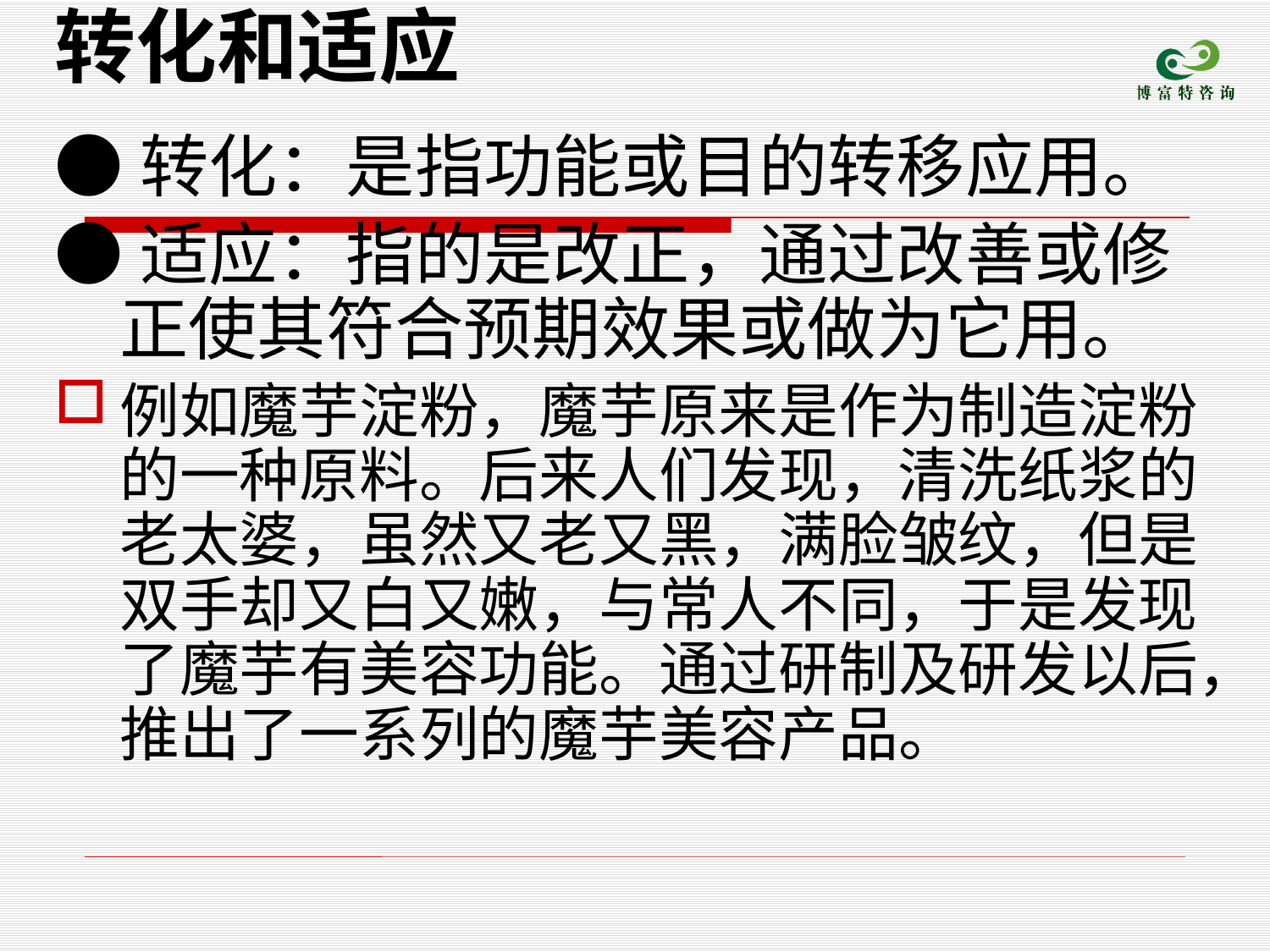

# 转化和适应
●转化：是指功能或目的转移应用。
●适应：指的是改正，通过改善或修正使其符合预期效果或做为它用。
例如魔芋淀粉，魔芋原来是作为制造淀粉的一种原料。后来人们发现，清洗纸浆的老太婆，虽然又老又黑，满脸皱纹，但是双手却又白又嫩，与常人不同，于是发现了魔芋有美容功能。通过研制及研发以后，推出了一系列的魔芋美容产品。
674